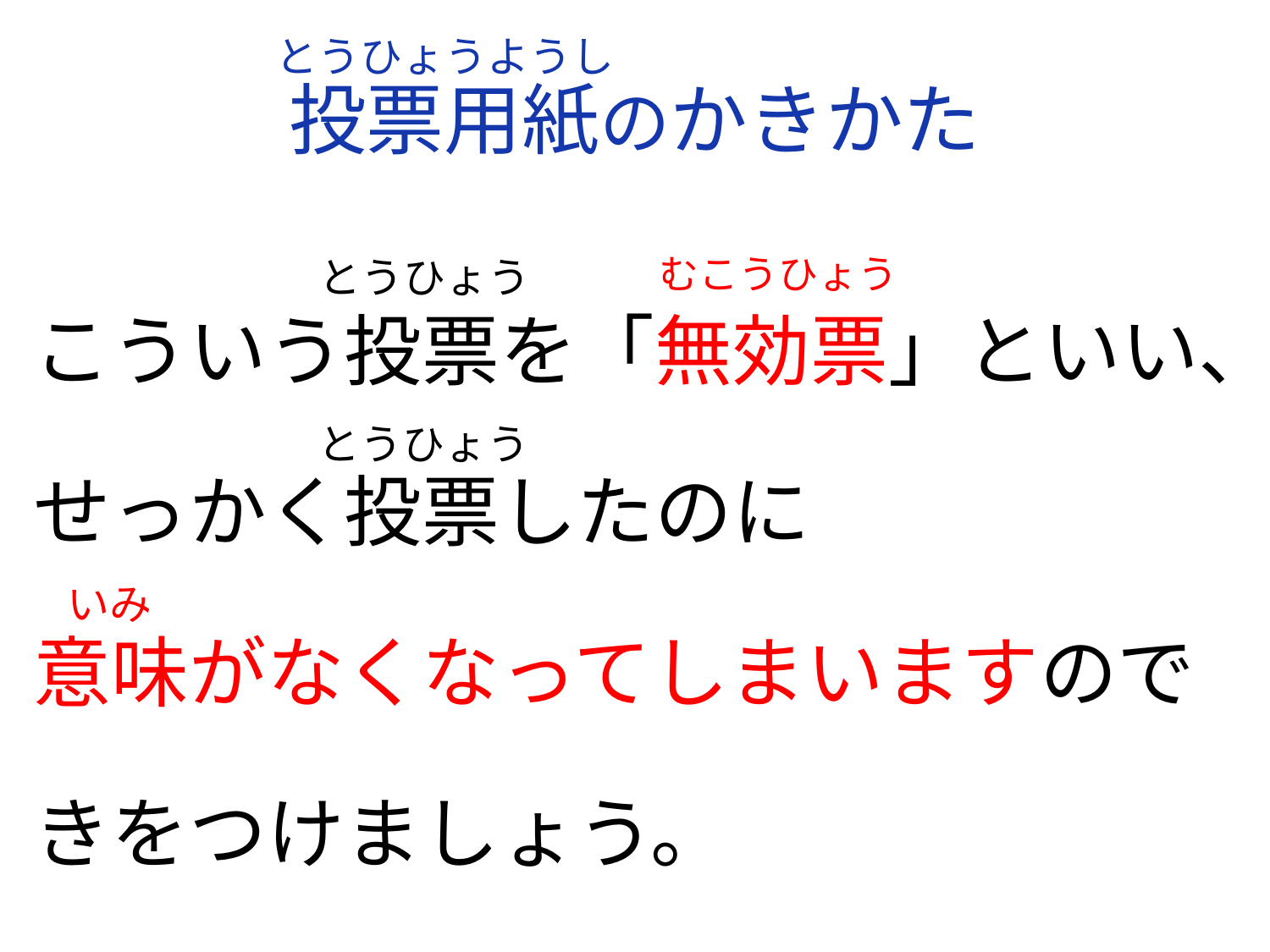

とうひょうようし
# 投票用紙のかきかた
とうひょう
むこうひょう
こういう投票を「無効票」といい、
せっかく投票したのに
意味がなくなってしまいますので
きをつけましょう。
とうひょう
いみ